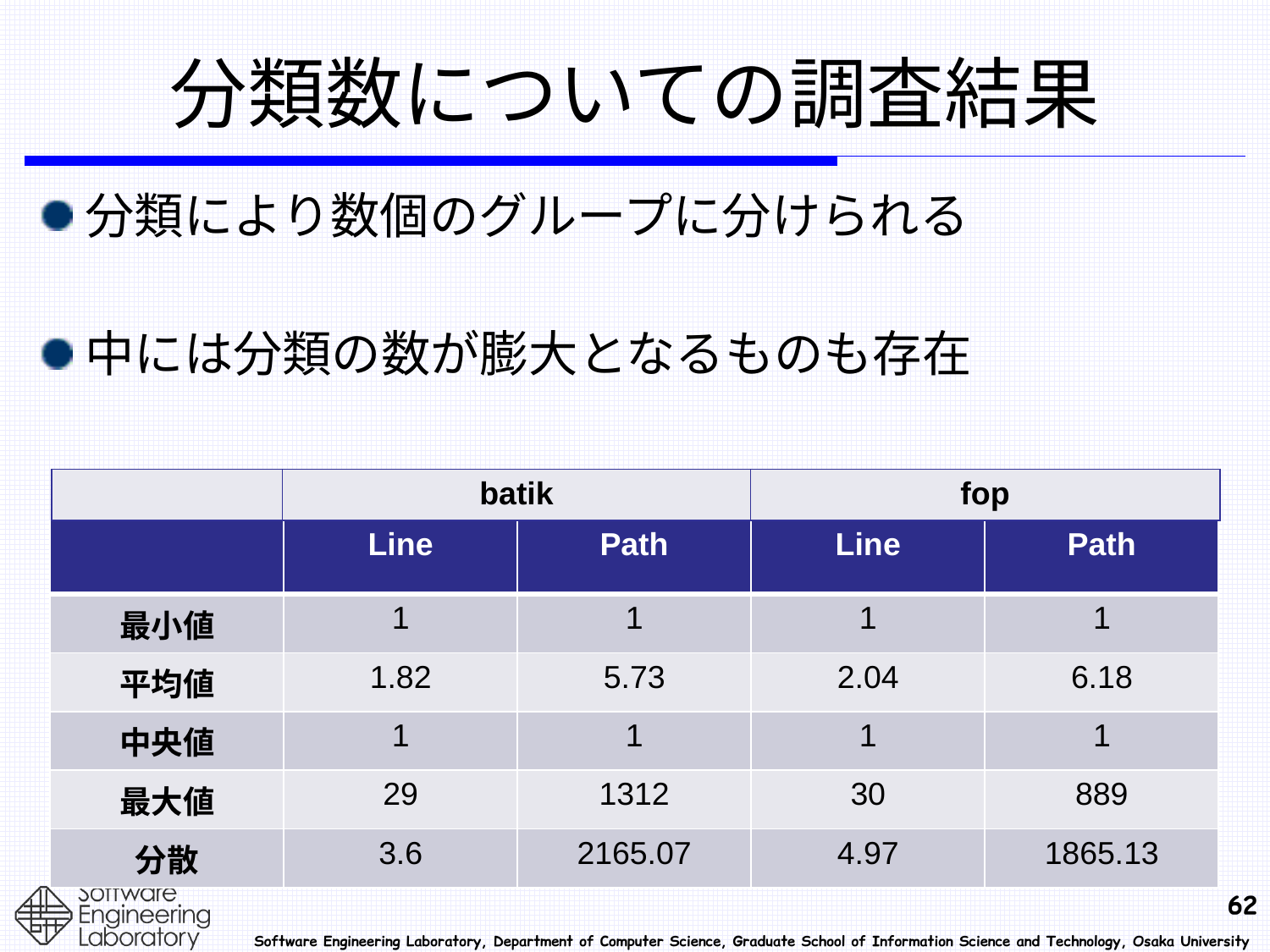

# 分類数についての調査結果
分類により数個のグループに分けられる

中には分類の数が膨大となるものも存在
|  | batik | fop |
| --- | --- | --- |
|  | Line | Path | Line | Path |
| --- | --- | --- | --- | --- |
| 最小値 | 1 | 1 | 1 | 1 |
| 平均値 | 1.82 | 5.73 | 2.04 | 6.18 |
| 中央値 | 1 | 1 | 1 | 1 |
| 最大値 | 29 | 1312 | 30 | 889 |
| 分散 | 3.6 | 2165.07 | 4.97 | 1865.13 |